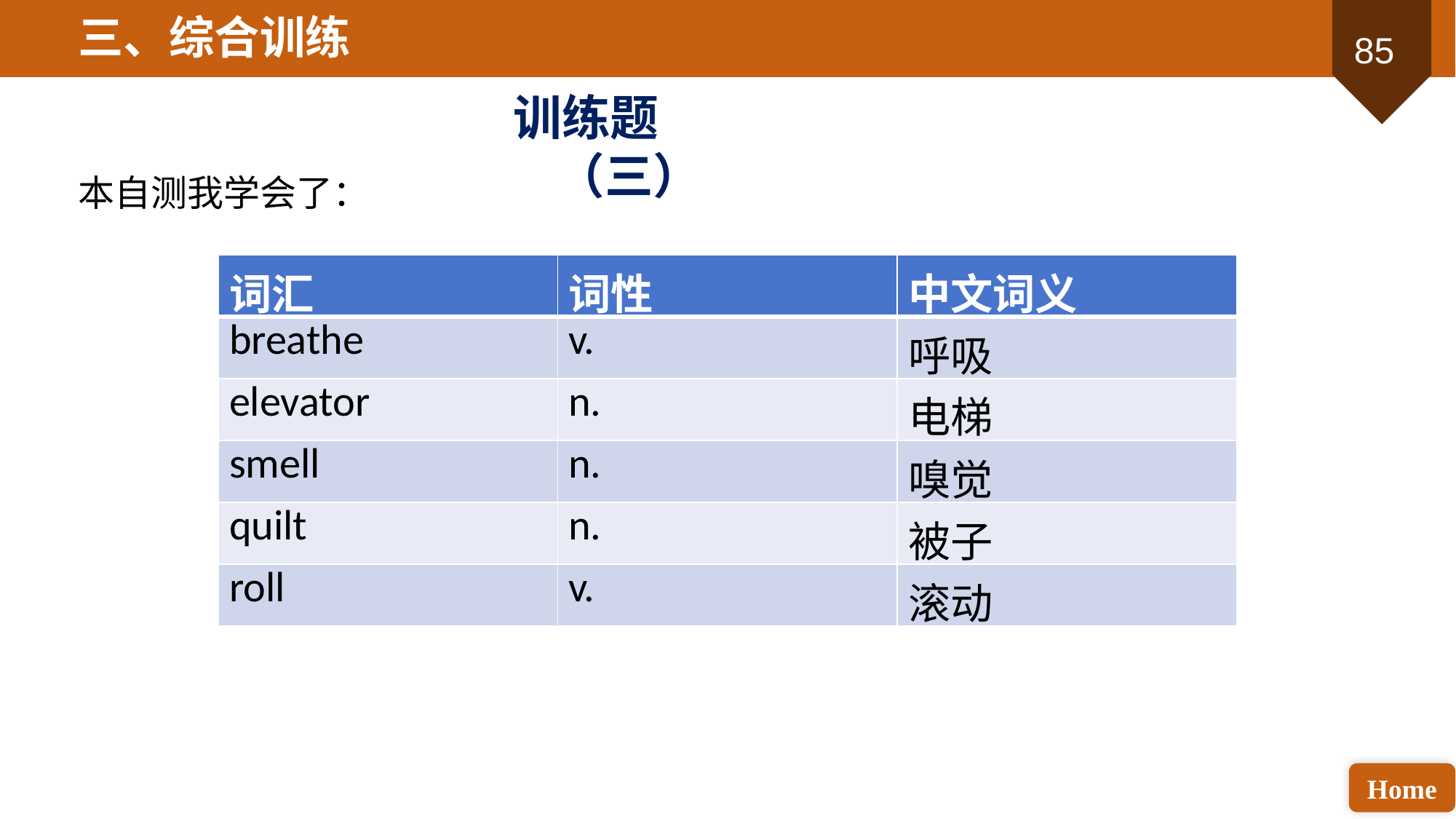

三、综合训练
训练题（三）
本自测我学会了：

| 词汇 | 词性 | 中文词义 |
| --- | --- | --- |
| breathe | v. | 呼吸 |
| elevator | n. | 电梯 |
| smell | n. | 嗅觉 |
| quilt | n. | 被子 |
| roll | v. | 滚动 |